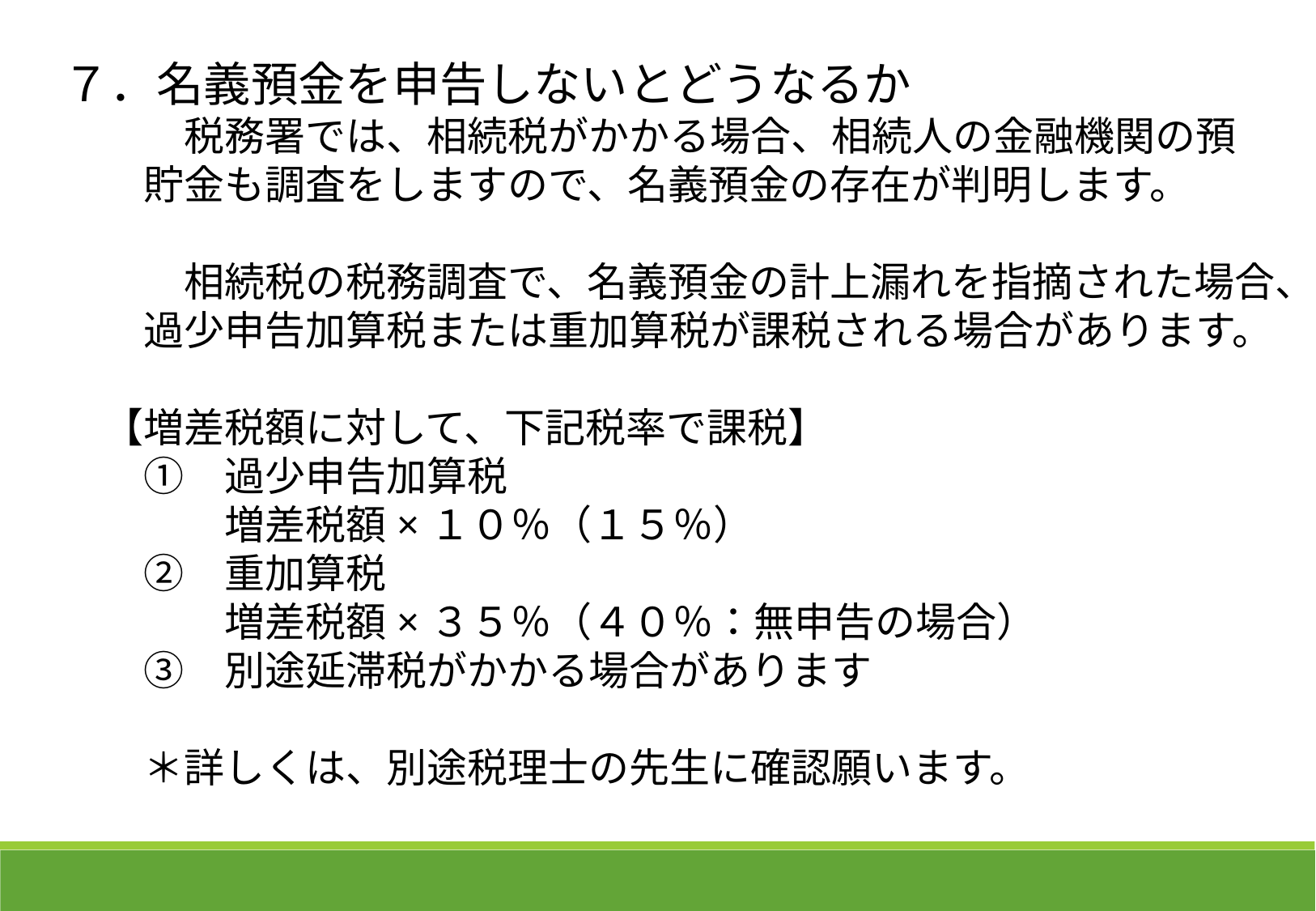

７．名義預金を申告しないとどうなるか
　　　税務署では、相続税がかかる場合、相続人の金融機関の預
　　貯金も調査をしますので、名義預金の存在が判明します。

　　　相続税の税務調査で、名義預金の計上漏れを指摘された場合、
　　過少申告加算税または重加算税が課税される場合があります。

　【増差税額に対して、下記税率で課税】
　　①　過少申告加算税
　　　　増差税額×１０％（１５％）
　　②　重加算税
　　　　増差税額×３５％（４０％：無申告の場合）
　　③　別途延滞税がかかる場合があります

　　＊詳しくは、別途税理士の先生に確認願います。